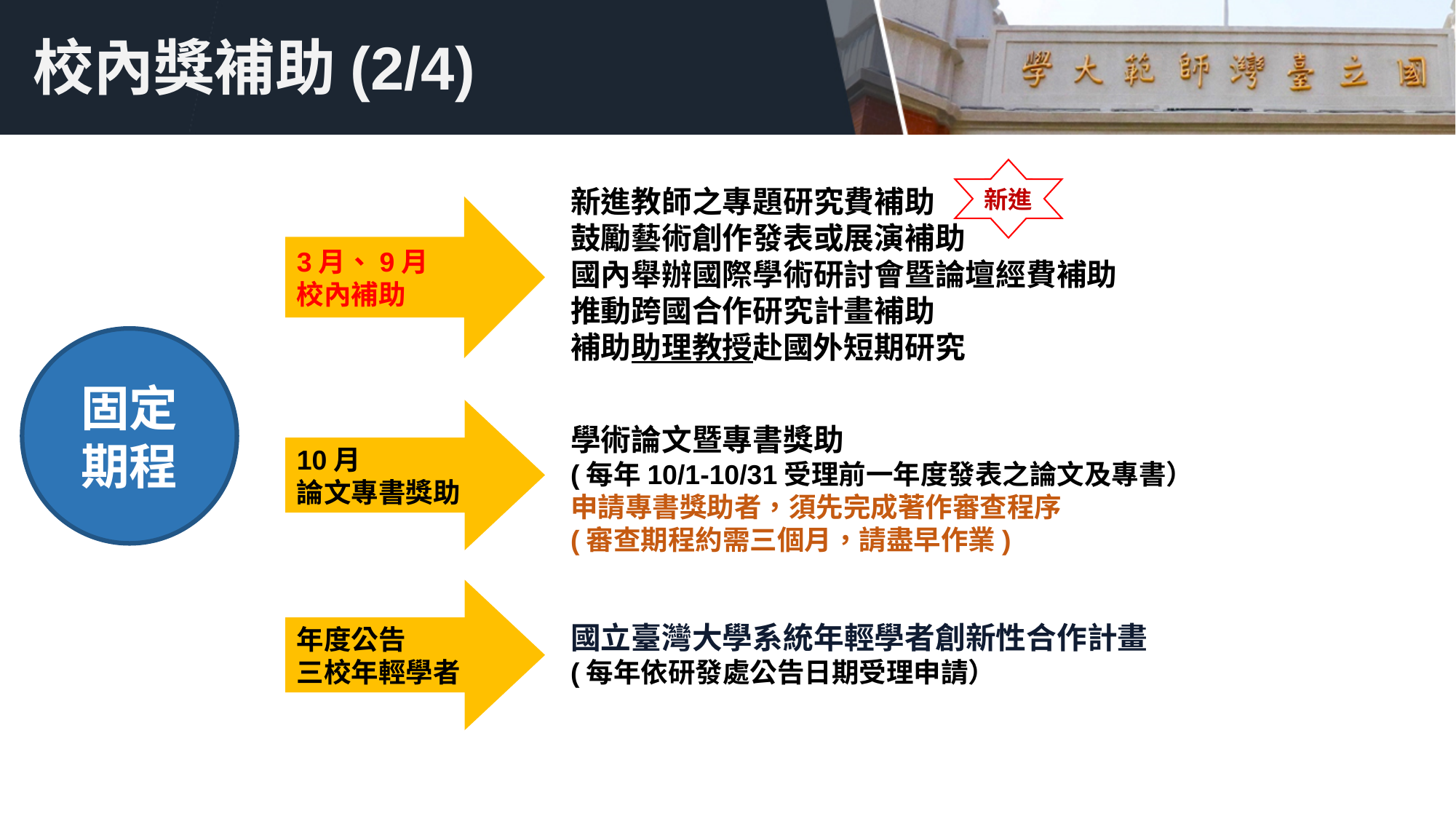

# 校內獎補助(2/4)
新進
新進教師之專題研究費補助
鼓勵藝術創作發表或展演補助
國內舉辦國際學術研討會暨論壇經費補助
推動跨國合作研究計畫補助
補助助理教授赴國外短期研究

3月、9月
校內補助
固定
期程

10月
論文專書獎助
學術論文暨專書獎助
(每年10/1-10/31受理前一年度發表之論文及專書）
申請專書獎助者，須先完成著作審查程序
(審查期程約需三個月，請盡早作業)

年度公告
三校年輕學者
國立臺灣大學系統年輕學者創新性合作計畫
(每年依研發處公告日期受理申請）